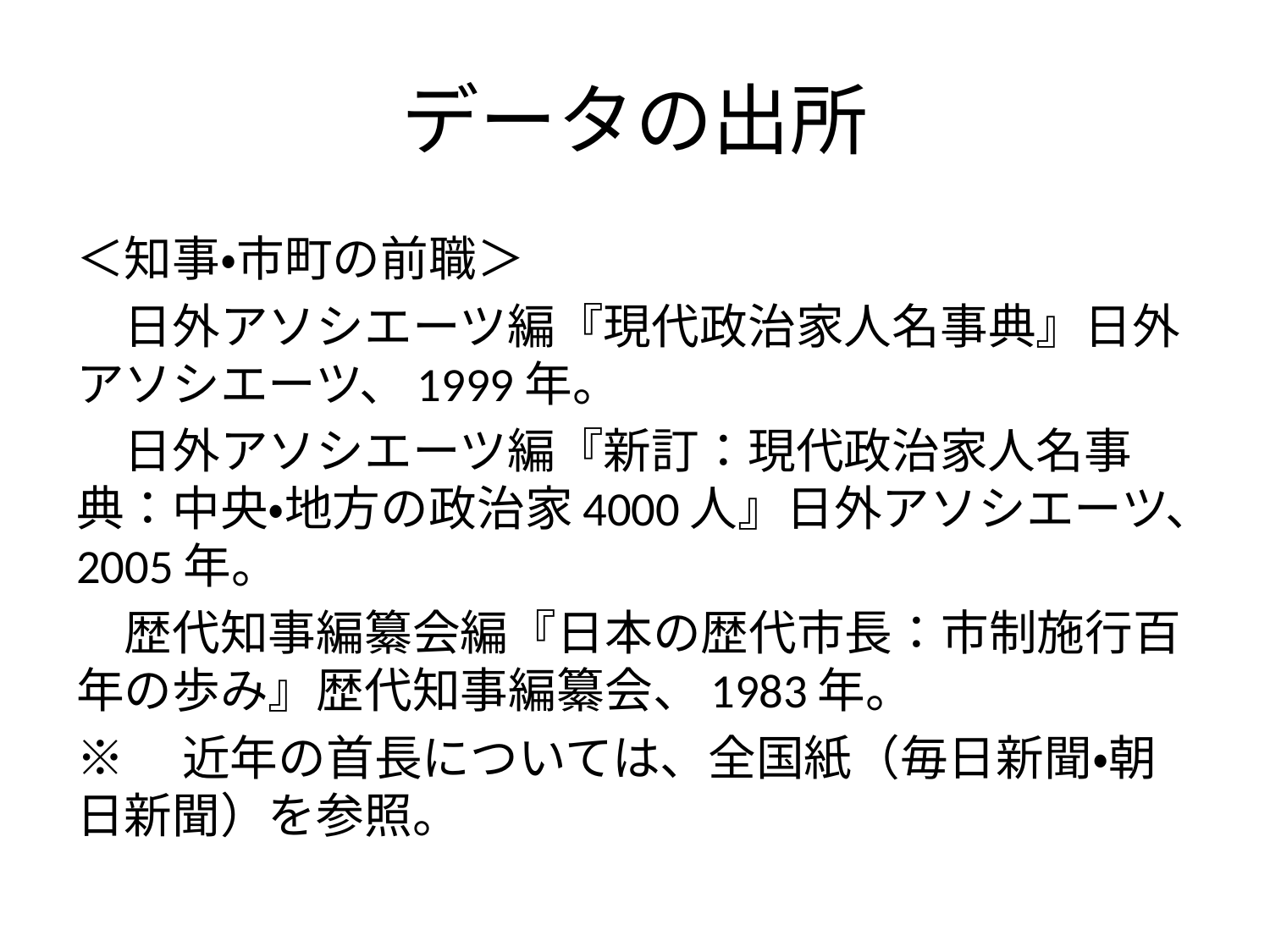

# データの出所
＜知事・市町の前職＞
　日外アソシエーツ編『現代政治家人名事典』日外アソシエーツ、1999年。
　日外アソシエーツ編『新訂：現代政治家人名事典：中央・地方の政治家4000人』日外アソシエーツ、2005年。
　歴代知事編纂会編『日本の歴代市長：市制施行百年の歩み』歴代知事編纂会、1983年。
※　近年の首長については、全国紙（毎日新聞・朝日新聞）を参照。